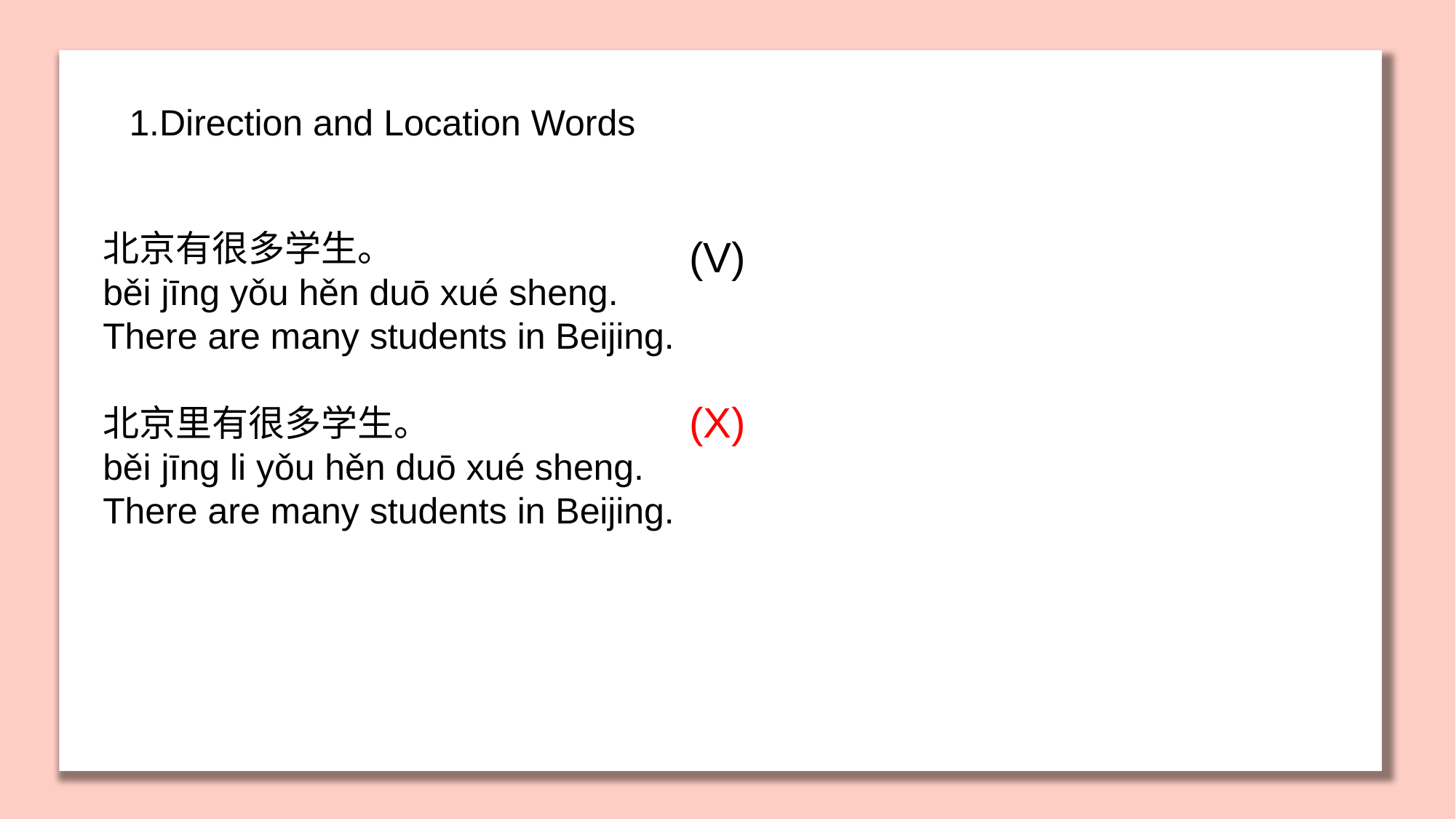

1.Direction and Location Words
北京有很多学生。
běi jīng yǒu hěn duō xué sheng.
There are many students in Beijing.

北京里有很多学生。
běi jīng li yǒu hěn duō xué sheng.
There are many students in Beijing.
(V)
(X)